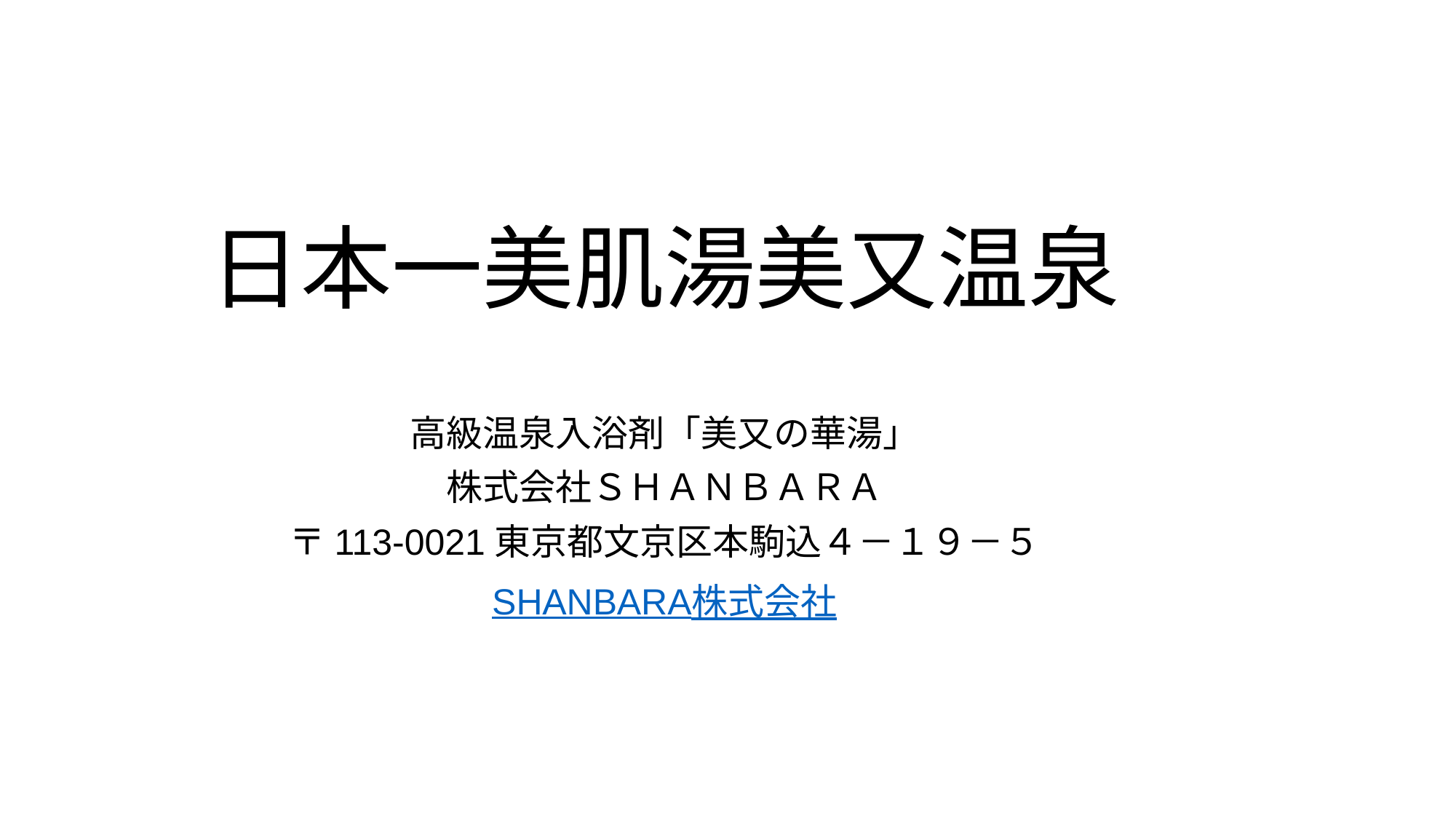

# 日本一美肌湯美又温泉
高級温泉入浴剤「美又の華湯」
株式会社ＳＨＡＮＢＡＲＡ
〒113-0021東京都文京区本駒込４－１９－５
SHANBARA株式会社